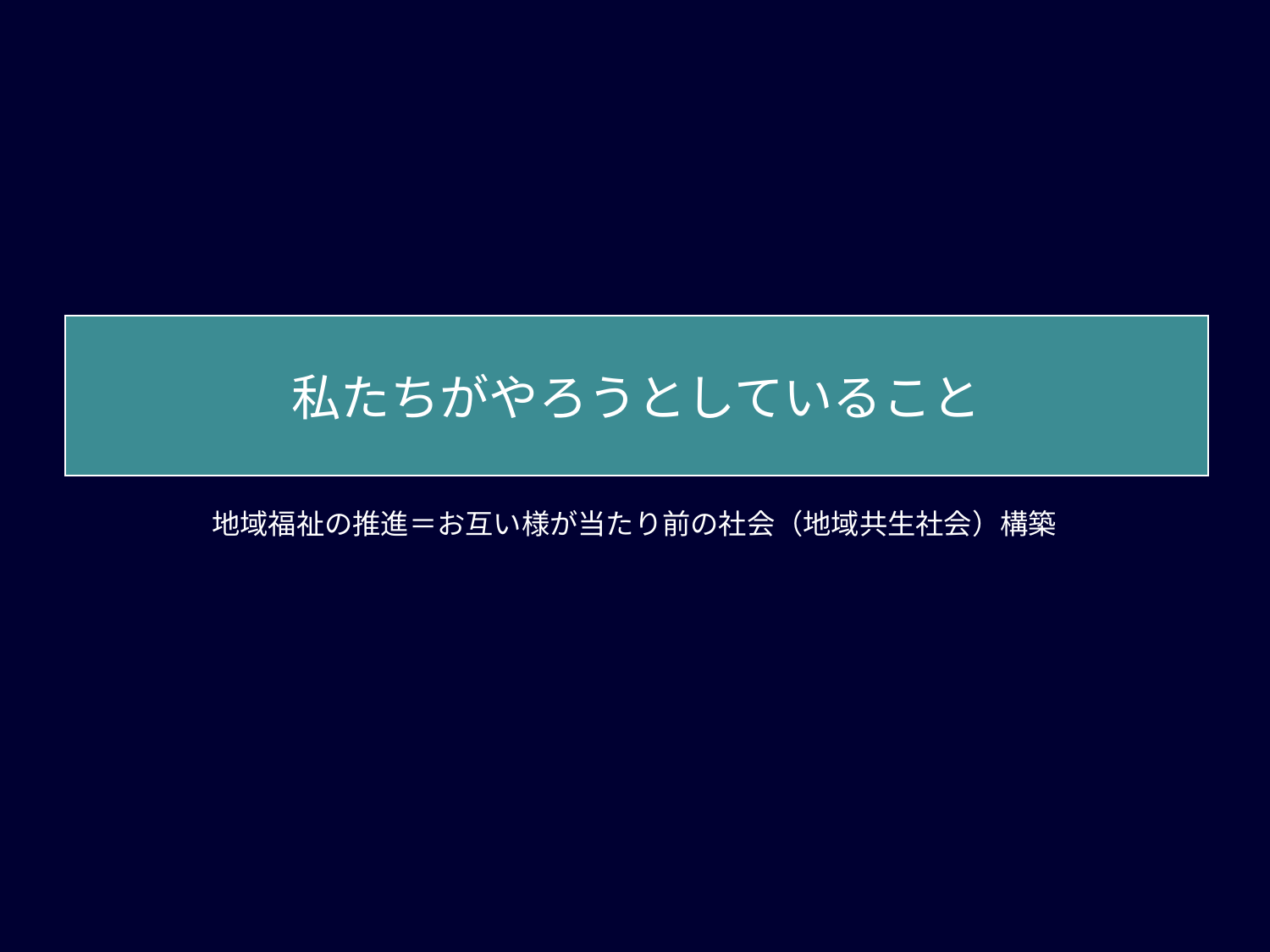

私たちがやろうとしていること
地域福祉の推進＝お互い様が当たり前の社会（地域共生社会）構築